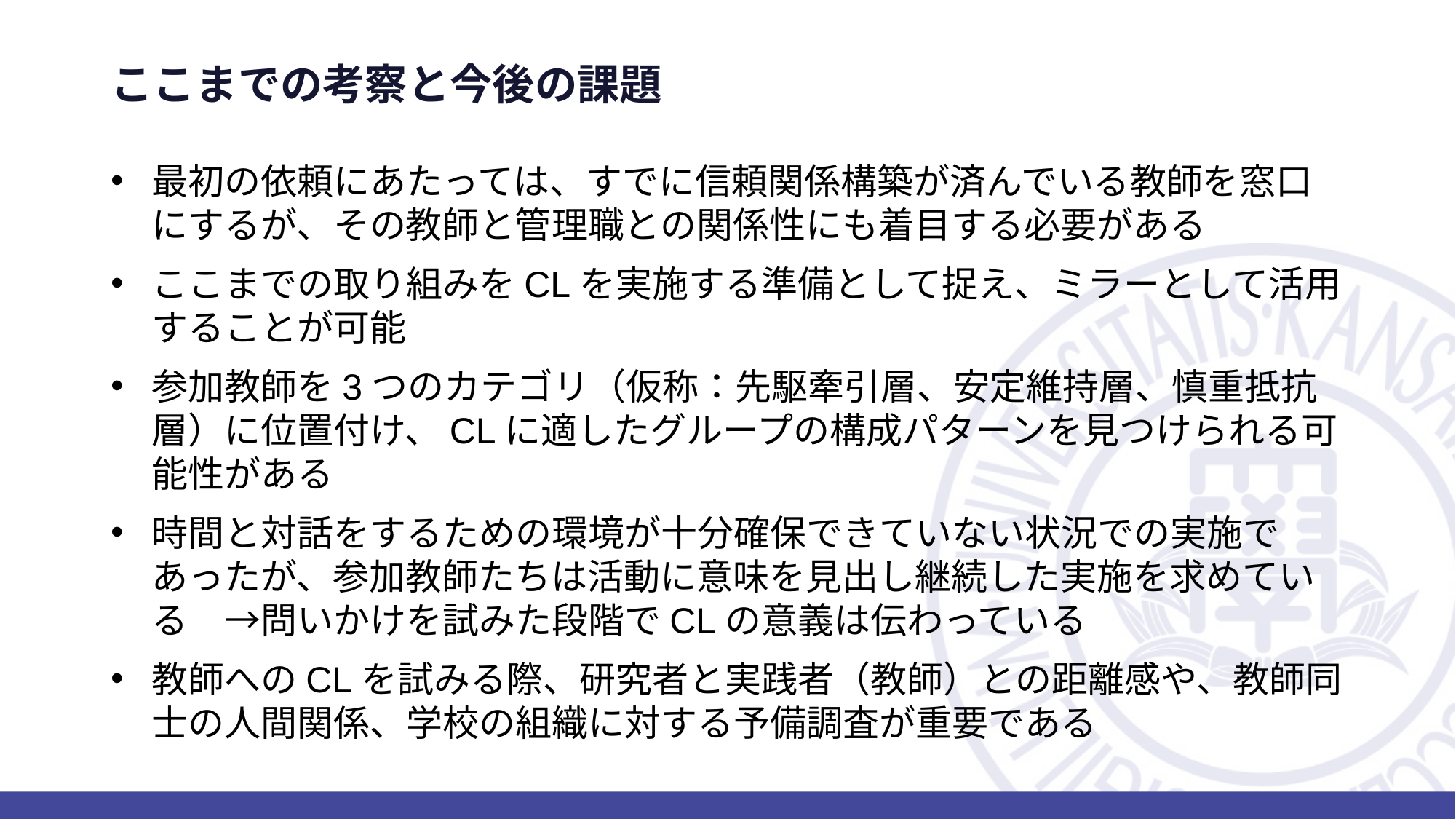

# ここまでの考察と今後の課題
最初の依頼にあたっては、すでに信頼関係構築が済んでいる教師を窓口にするが、その教師と管理職との関係性にも着目する必要がある
ここまでの取り組みをCLを実施する準備として捉え、ミラーとして活用することが可能
参加教師を3つのカテゴリ（仮称：先駆牽引層、安定維持層、慎重抵抗層）に位置付け、CLに適したグループの構成パターンを見つけられる可能性がある
時間と対話をするための環境が十分確保できていない状況での実施であったが、参加教師たちは活動に意味を見出し継続した実施を求めている　→問いかけを試みた段階でCLの意義は伝わっている
教師へのCLを試みる際、研究者と実践者（教師）との距離感や、教師同士の人間関係、学校の組織に対する予備調査が重要である